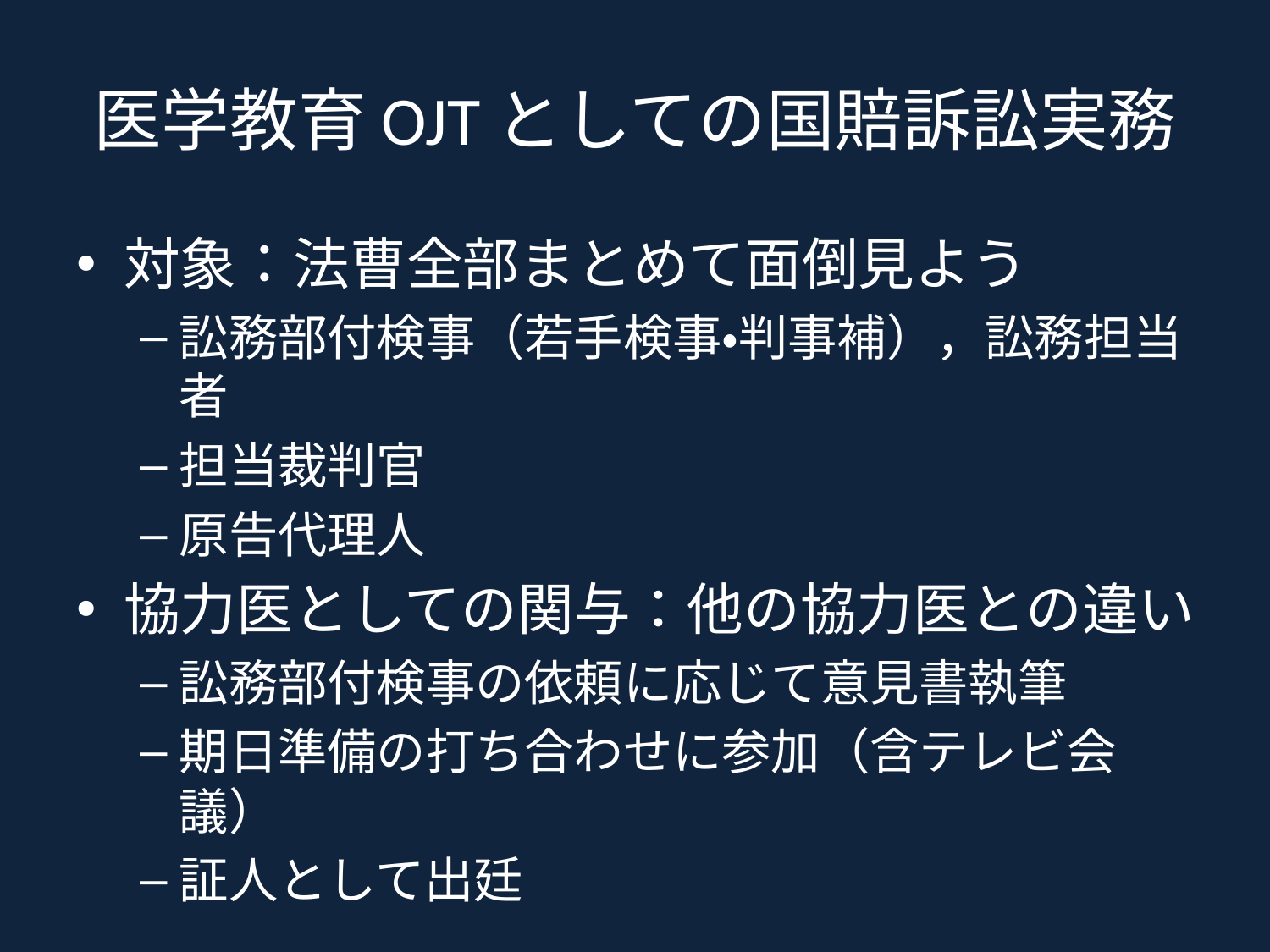

# 医学教育OJTとしての国賠訴訟実務
対象：法曹全部まとめて面倒見よう
訟務部付検事（若手検事・判事補），訟務担当者
担当裁判官
原告代理人
協力医としての関与：他の協力医との違い
訟務部付検事の依頼に応じて意見書執筆
期日準備の打ち合わせに参加（含テレビ会議）
証人として出廷